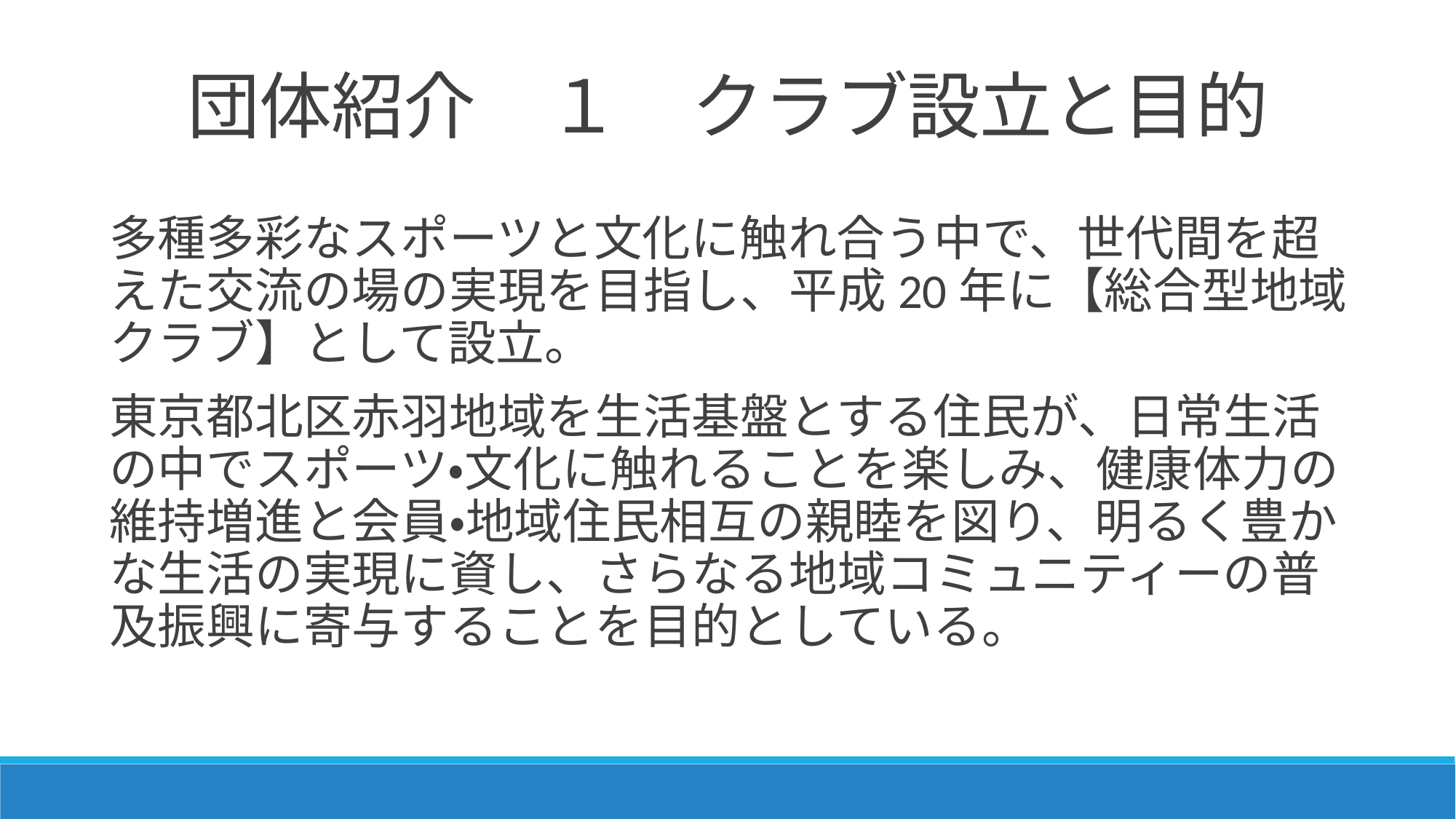

団体紹介　１　クラブ設立と目的
多種多彩なスポーツと文化に触れ合う中で、世代間を超えた交流の場の実現を目指し、平成20年に【総合型地域クラブ】として設立。
東京都北区赤羽地域を生活基盤とする住民が、日常生活の中でスポーツ・文化に触れることを楽しみ、健康体力の維持増進と会員・地域住民相互の親睦を図り、明るく豊かな生活の実現に資し、さらなる地域コミュニティーの普及振興に寄与することを目的としている。